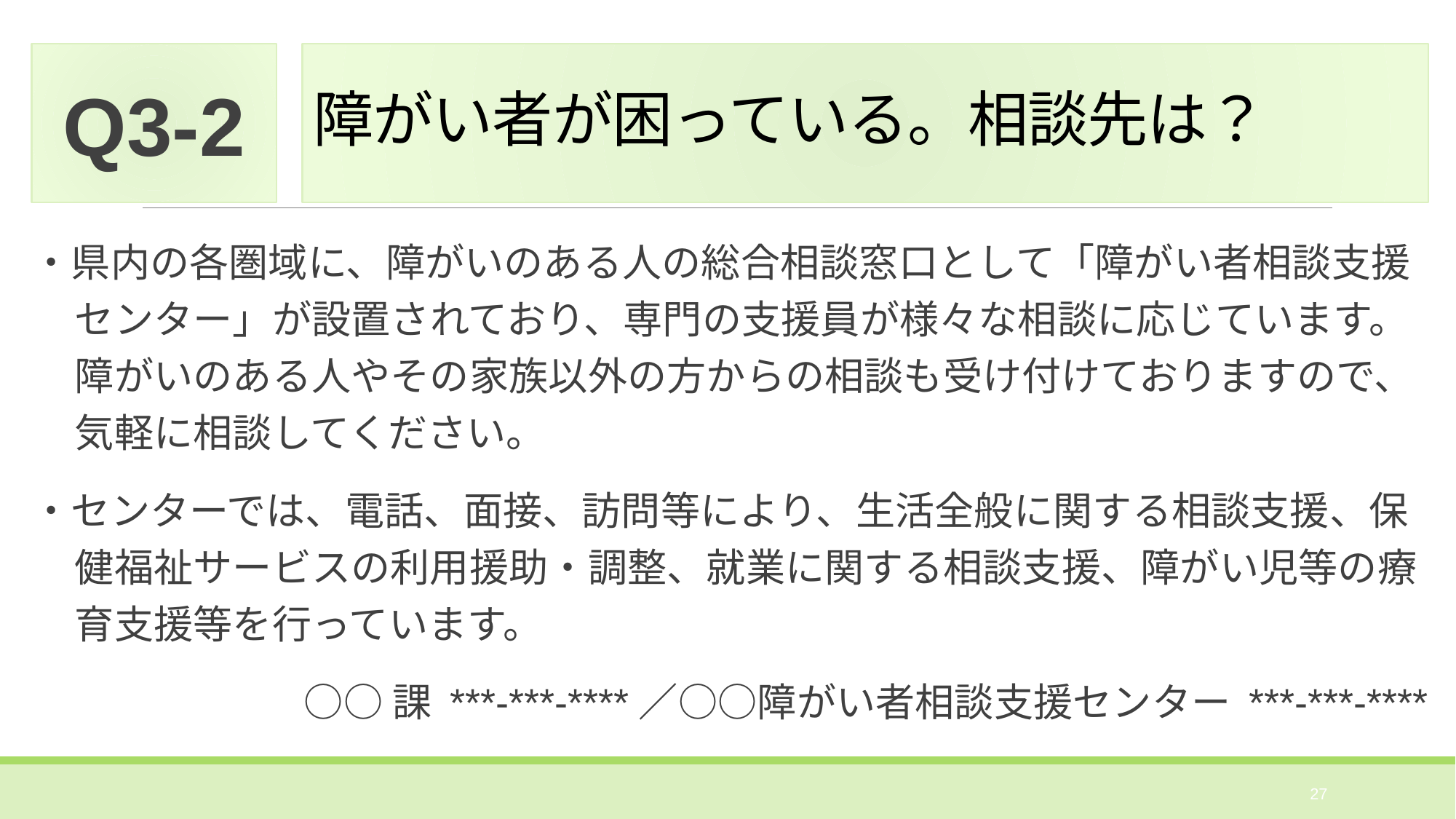

Q3-2
# 障がい者が困っている。相談先は？
・県内の各圏域に、障がいのある人の総合相談窓口として「障がい者相談支援センター」が設置されており、専門の支援員が様々な相談に応じています。障がいのある人やその家族以外の方からの相談も受け付けておりますので、気軽に相談してください。
・センターでは、電話、面接、訪問等により、生活全般に関する相談支援、保健福祉サービスの利用援助・調整、就業に関する相談支援、障がい児等の療育支援等を行っています。
○○課 ***-***-****／○○障がい者相談支援センター ***-***-****

27